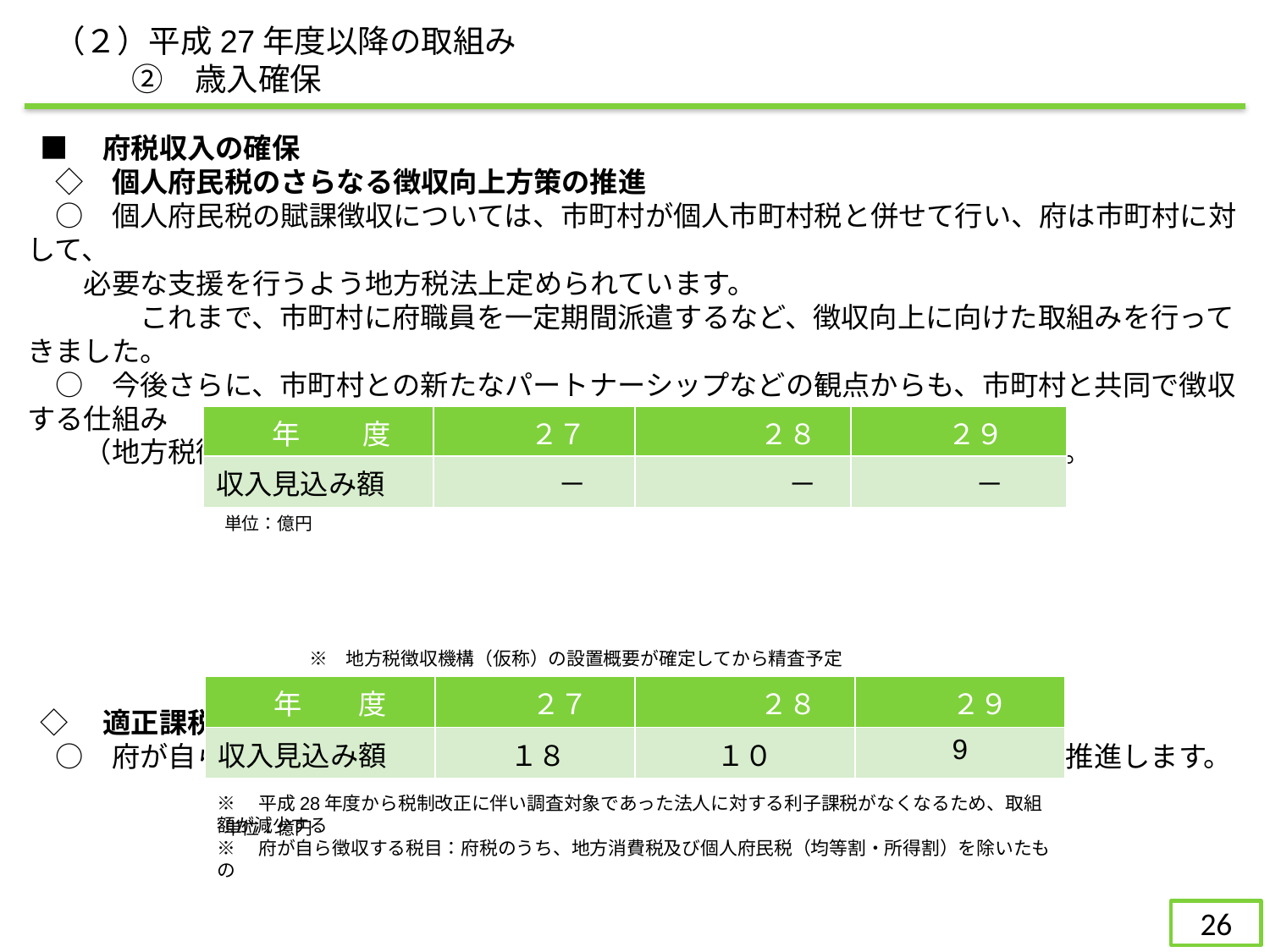

（２）平成27年度以降の取組み
　　  ②　歳入確保
  ■　府税収入の確保
　◇　個人府民税のさらなる徴収向上方策の推進
　○　個人府民税の賦課徴収については、市町村が個人市町村税と併せて行い、府は市町村に対して、
　　必要な支援を行うよう地方税法上定められています。
　　　　これまで、市町村に府職員を一定期間派遣するなど、徴収向上に向けた取組みを行ってきました。
　○　今後さらに、市町村との新たなパートナーシップなどの観点からも、市町村と共同で徴収する仕組み
　　（地方税徴収機構（仮称））を構築するなどして、徴収向上方策を推進します。
　　　　　　　　　　　　　　　　　　　　　　　　　　　　　　　　　　　　　　　　　　　　　　　　　　単位：億円

　　　　　　　　　　※　地方税徴収機構（仮称）の設置概要が確定してから精査予定

  ◇　適正課税の推進
　○　府が自ら徴収する税目について、課税調査を適宜行うなどして適正な課税を推進します。
　　　　　　　　　　　　　　　　　　　　　　　　　　　　　　　　　　　　　　　　　　　　　　　　　　単位：億円

| 年 　　度 | ２７ | ２８ | ２９ |
| --- | --- | --- | --- |
| 収入見込み額 | － | － | － |
| 年　　度 | ２７ | ２８ | ２９ |
| --- | --- | --- | --- |
| 収入見込み額 | １８ | １０ | 9 |
※　平成28年度から税制改正に伴い調査対象であった法人に対する利子課税がなくなるため、取組額が減少する
※　府が自ら徴収する税目：府税のうち、地方消費税及び個人府民税（均等割・所得割）を除いたもの
26